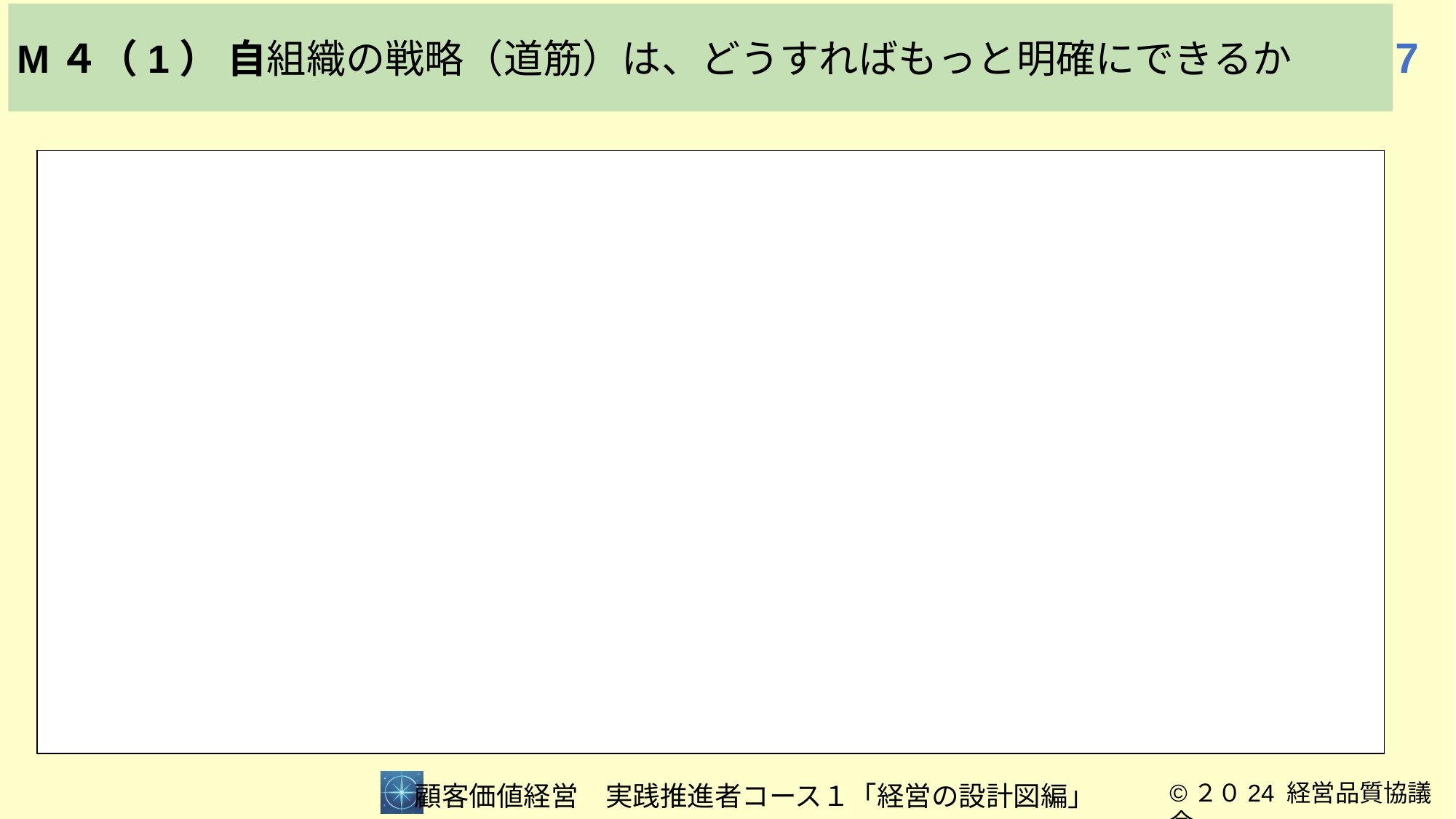

M４（1） 自組織の戦略（道筋）は、どうすればもっと明確にできるか
7
|  |
| --- |
　　顧客価値経営　実践推進者コース１「経営の設計図編」